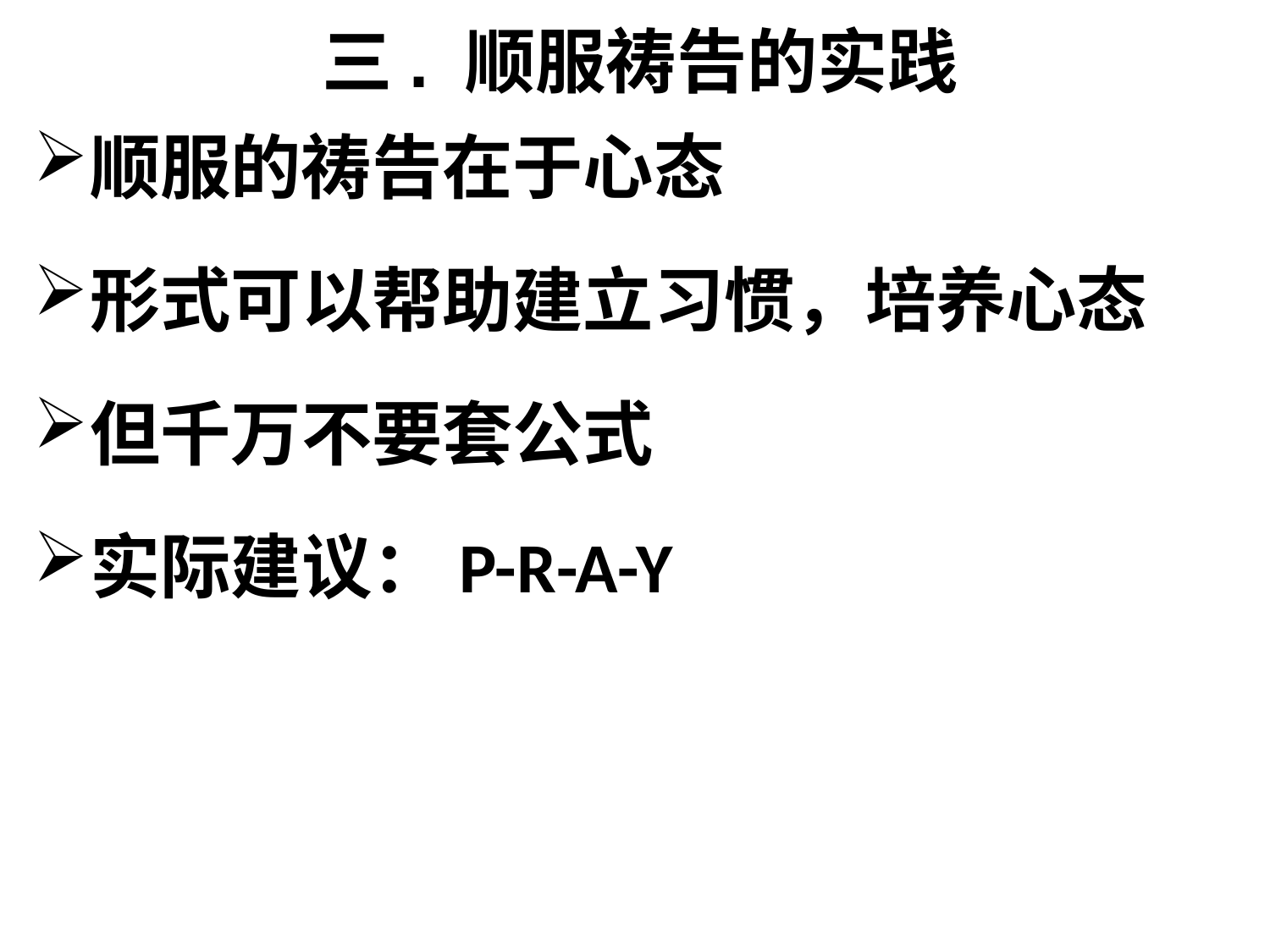

三. 顺服祷告的实践
顺服的祷告在于心态

形式可以帮助建立习惯，培养心态

但千万不要套公式

实际建议：P-R-A-Y